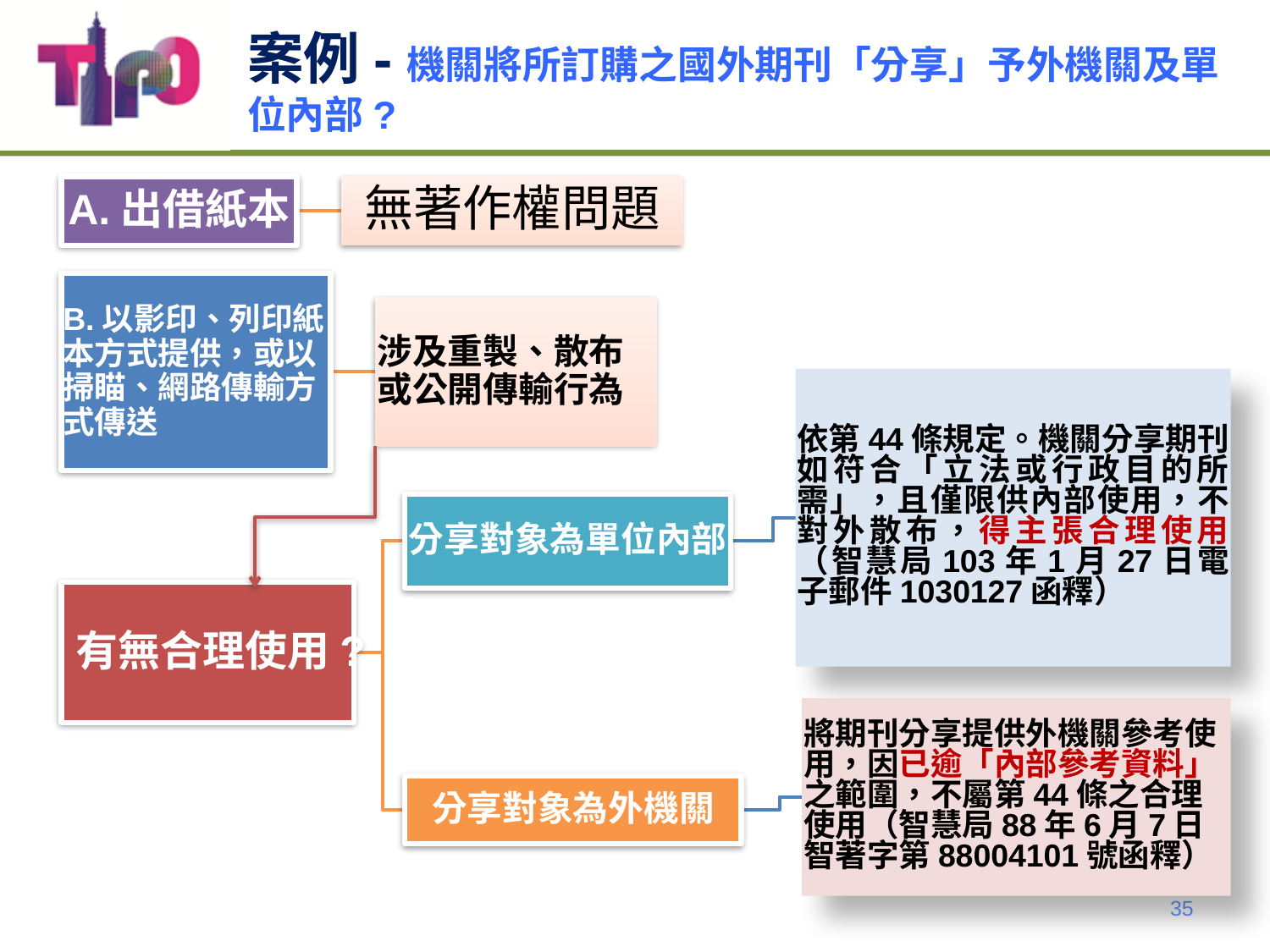

# 案例-機關將所訂購之國外期刊「分享」予外機關及單位內部?
A.出借紙本
無著作權問題
B.以影印、列印紙本方式提供，或以掃瞄、網路傳輸方式傳送
涉及重製、散布或公開傳輸行為
有無合理使用?
分享對象為單位內部
依第44條規定。機關分享期刊如符合「立法或行政目的所需」，且僅限供內部使用，不對外散布，得主張合理使用（智慧局103年1月27日電子郵件1030127函釋）
分享對象為外機關
將期刊分享提供外機關參考使用，因已逾「內部參考資料」之範圍，不屬第44條之合理使用（智慧局88年6月7日智著字第88004101號函釋）
35